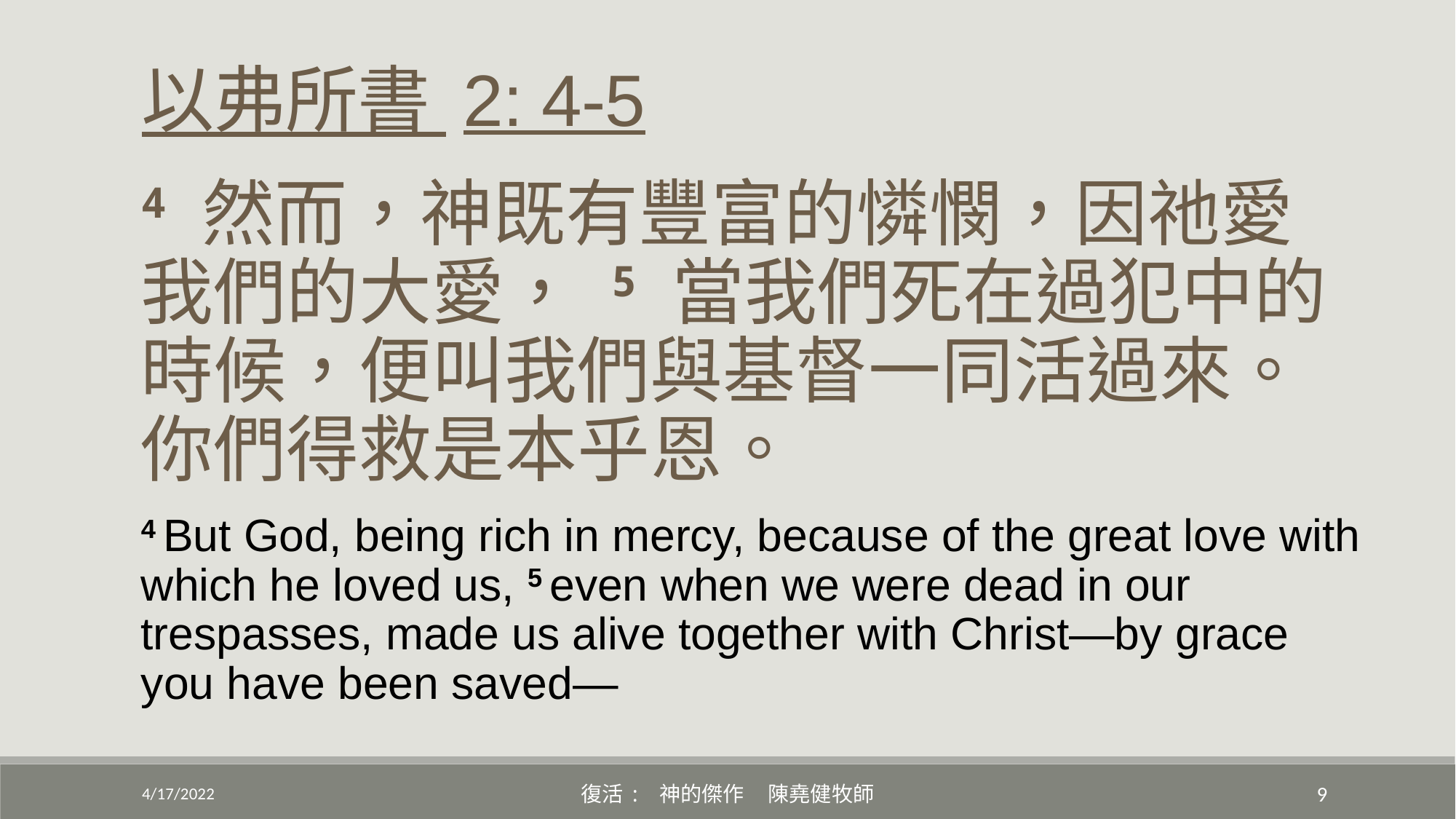

以弗所書 2: 4-5
4 然而，神既有豐富的憐憫，因祂愛我們的大愛， 5 當我們死在過犯中的時候，便叫我們與基督一同活過來。你們得救是本乎恩。
4 But God, being rich in mercy, because of the great love with which he loved us, 5 even when we were dead in our trespasses, made us alive together with Christ—by grace you have been saved—
4/17/2022
復活: 神的傑作     陳堯健牧師
9